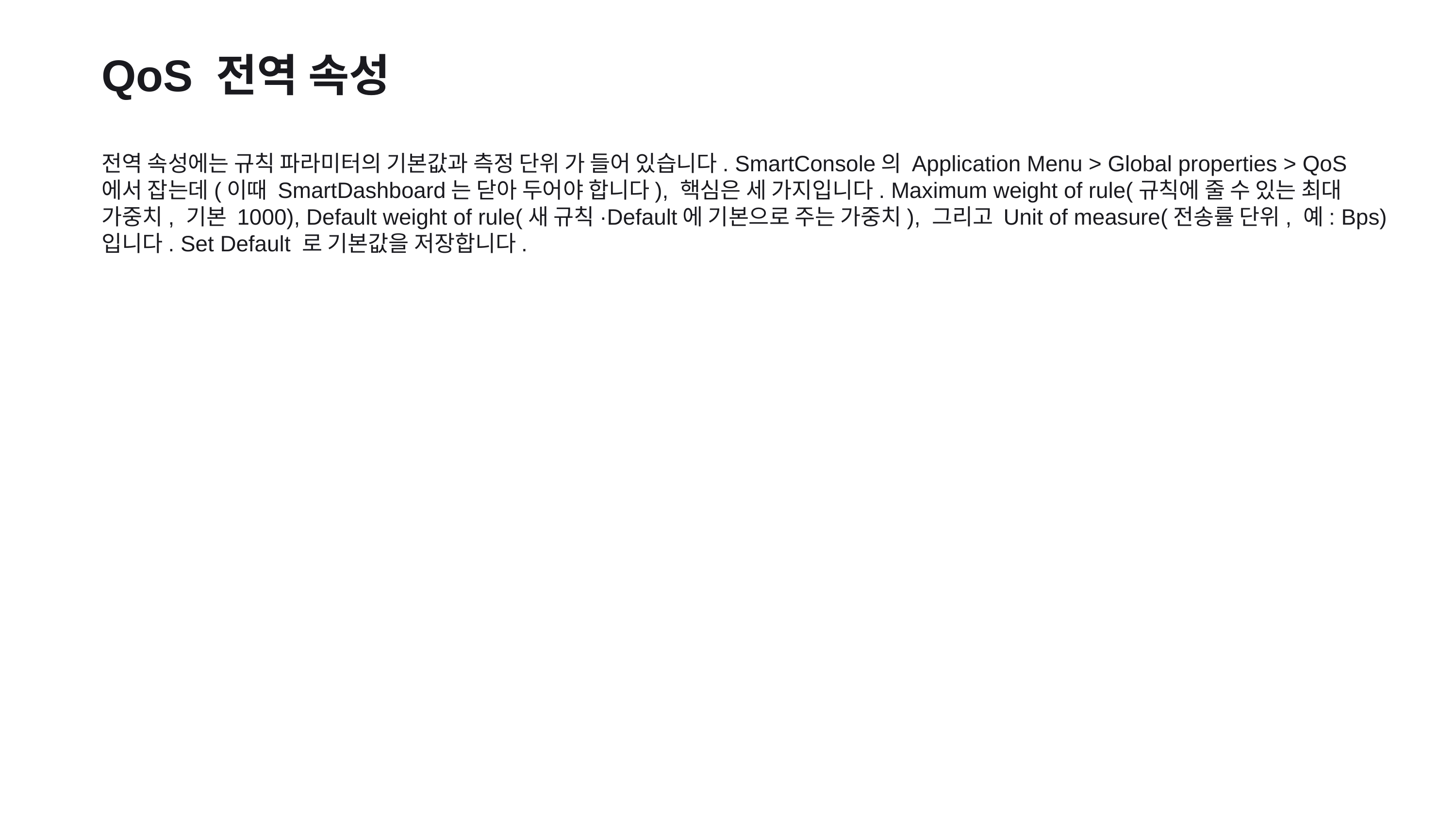

QoS 전역 속성
전역 속성에는 규칙 파라미터의 기본값과 측정 단위 가 들어 있습니다. SmartConsole의 Application Menu > Global properties > QoS 에서 잡는데(이때 SmartDashboard는 닫아 두어야 합니다), 핵심은 세 가지입니다. Maximum weight of rule(규칙에 줄 수 있는 최대 가중치, 기본 1000), Default weight of rule(새 규칙·Default에 기본으로 주는 가중치), 그리고 Unit of measure(전송률 단위, 예: Bps) 입니다. Set Default 로 기본값을 저장합니다.